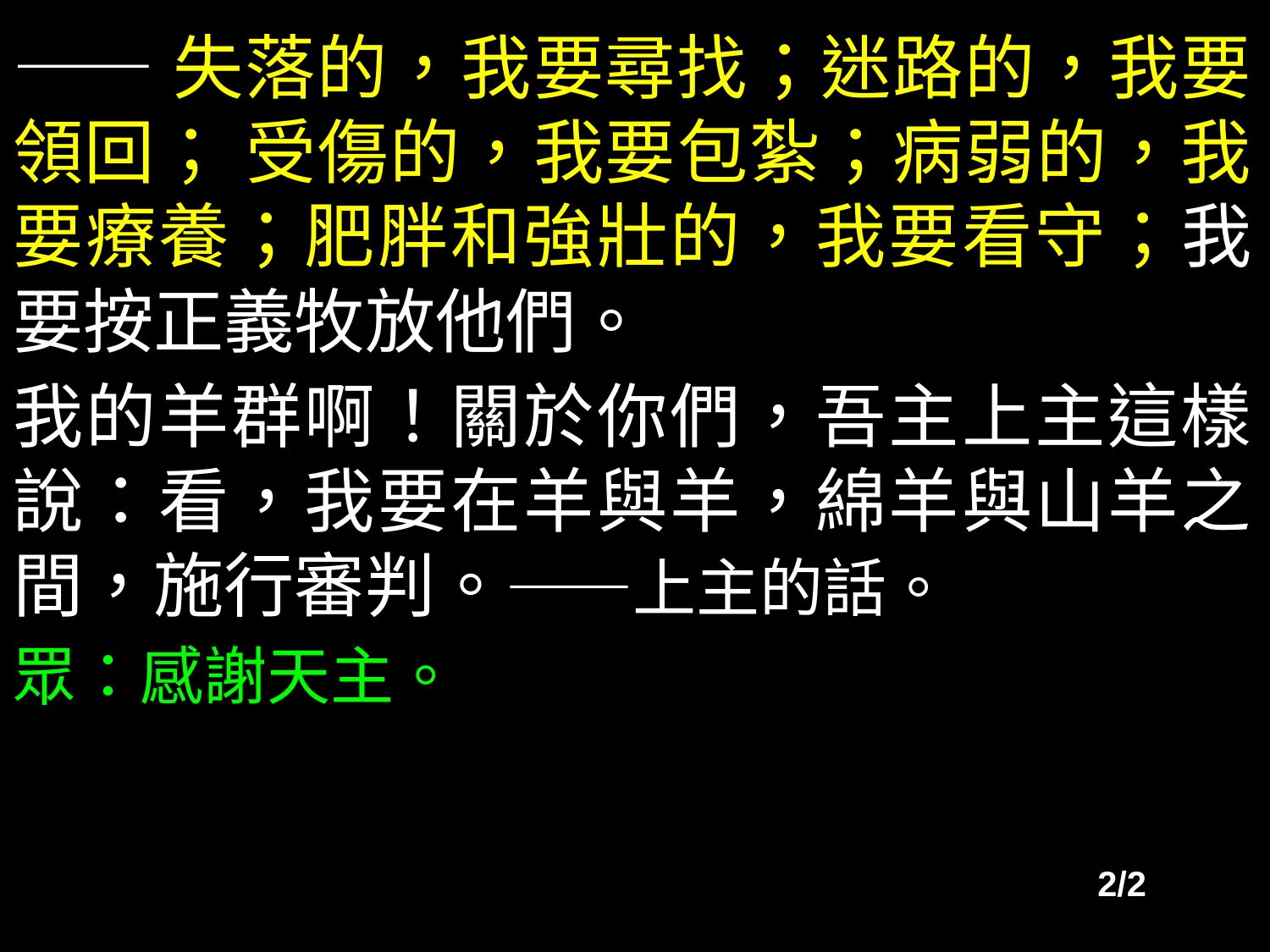

——失落的，我要尋找；迷路的，我要領回； 受傷的，我要包紮；病弱的，我要療養；肥胖和強壯的，我要看守；我要按正義牧放他們。
我的羊群啊！關於你們，吾主上主這樣說：看，我要在羊與羊，綿羊與山羊之間，施行審判。——上主的話。
眾：感謝天主。

2/2